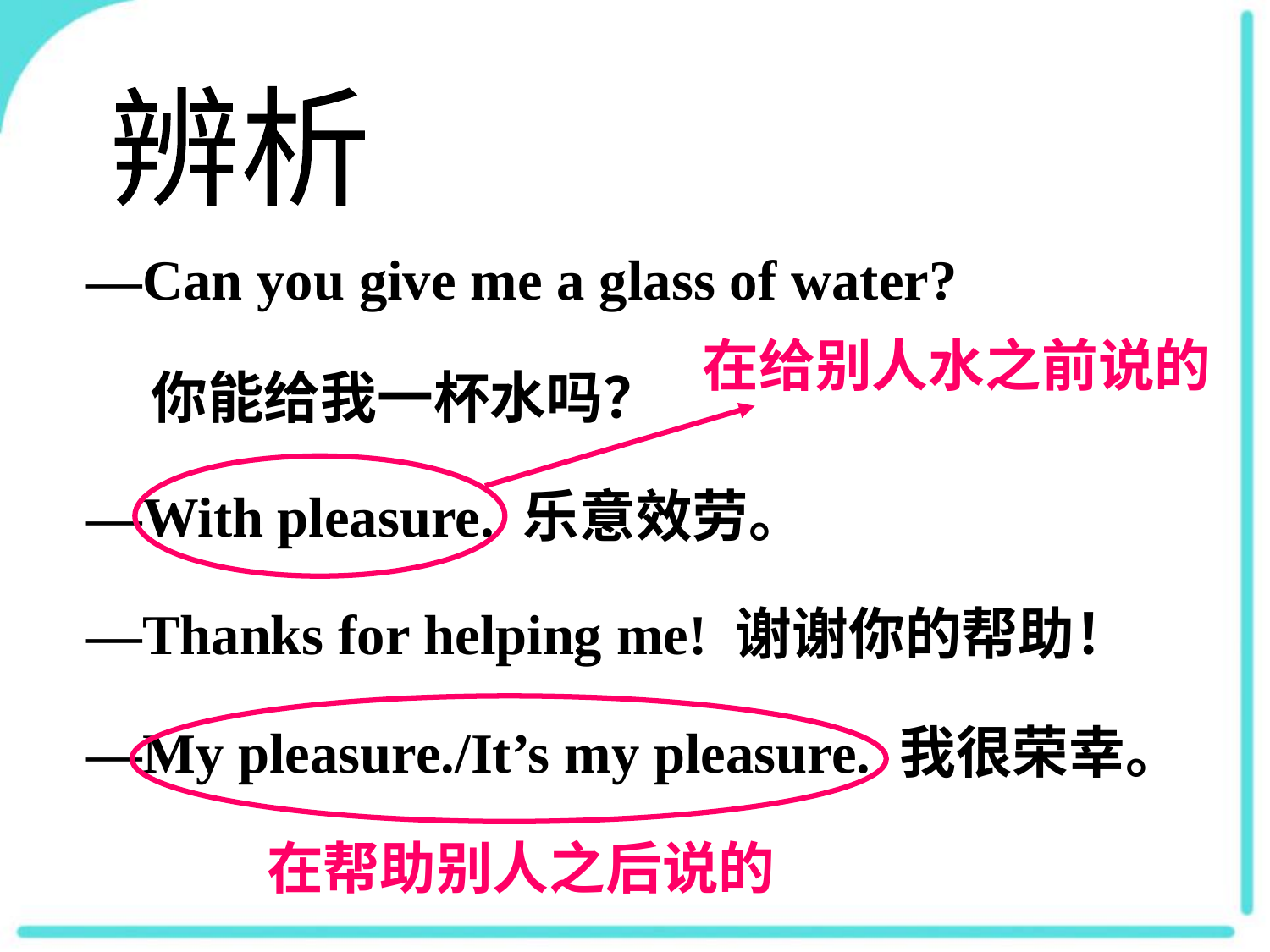

辨析
—Can you give me a glass of water?
    你能给我一杯水吗？
—With pleasure. 乐意效劳。
—Thanks for helping me! 谢谢你的帮助！
—My pleasure./It’s my pleasure. 我很荣幸。
在给别人水之前说的

在帮助别人之后说的